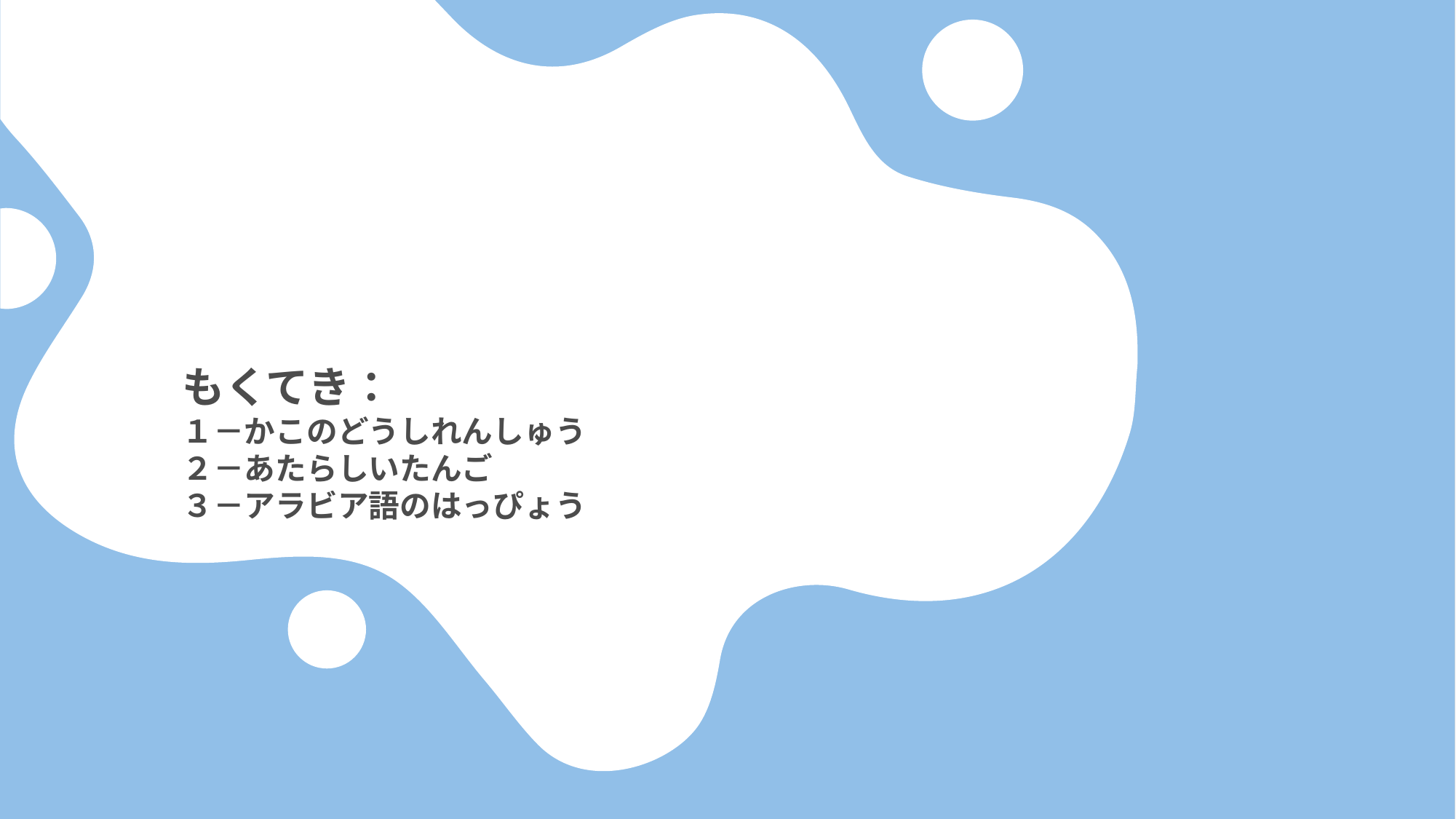

# もくてき： １－かこのどうしれんしゅう ２－あたらしいたんご
３－アラビア語のはっぴょう